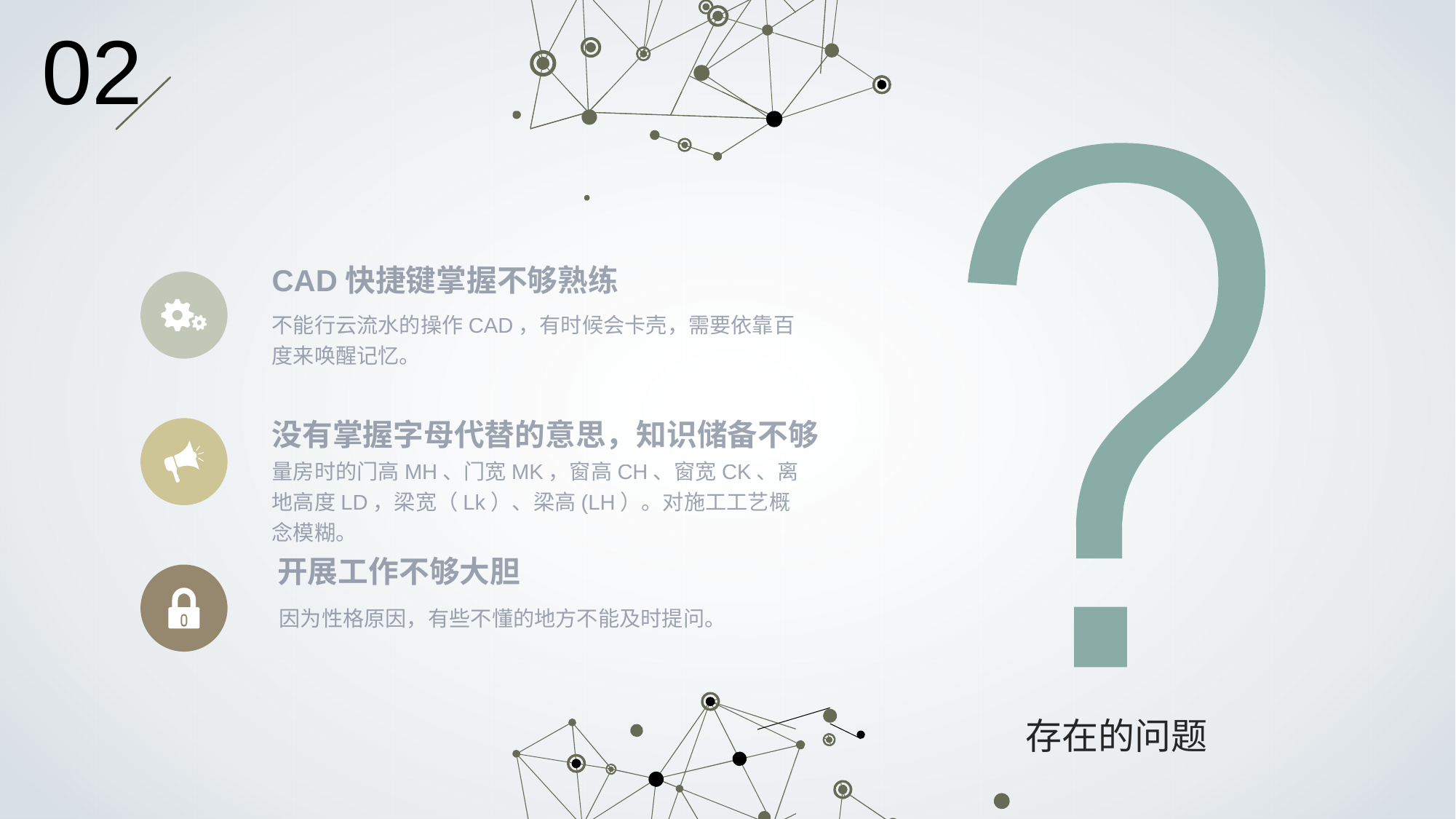

02

CAD快捷键掌握不够熟练

不能行云流水的操作CAD，有时候会卡壳，需要依靠百度来唤醒记忆。
没有掌握字母代替的意思，知识储备不够

量房时的门高MH、门宽MK，窗高CH、窗宽CK、离地高度LD，梁宽（Lk）、梁高(LH）。对施工工艺概念模糊。
开展工作不够大胆

因为性格原因，有些不懂的地方不能及时提问。

存在的问题